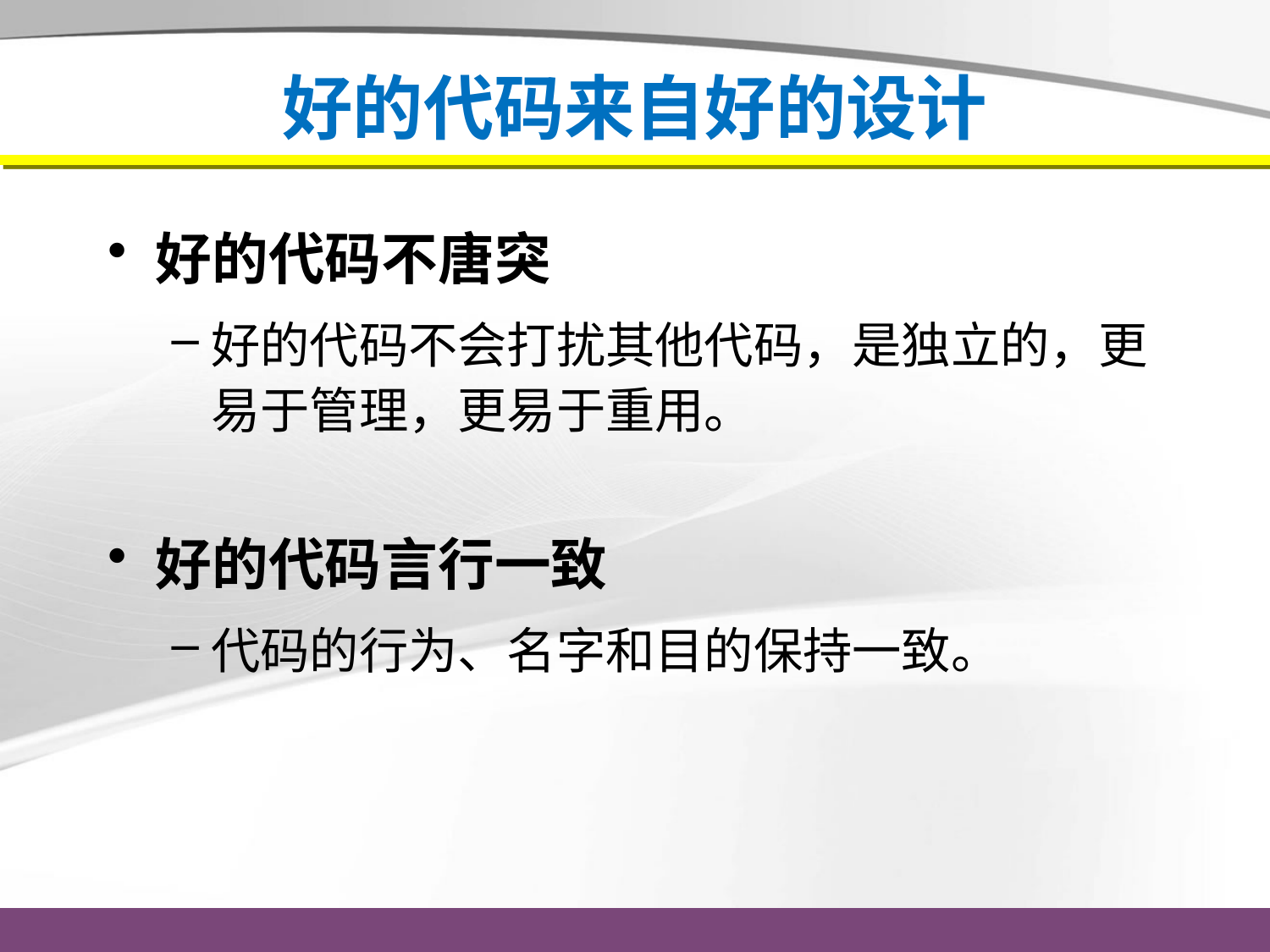

# 好的代码来自好的设计
好的代码不唐突
好的代码不会打扰其他代码，是独立的，更易于管理，更易于重用。

好的代码言行一致
代码的行为、名字和目的保持一致。